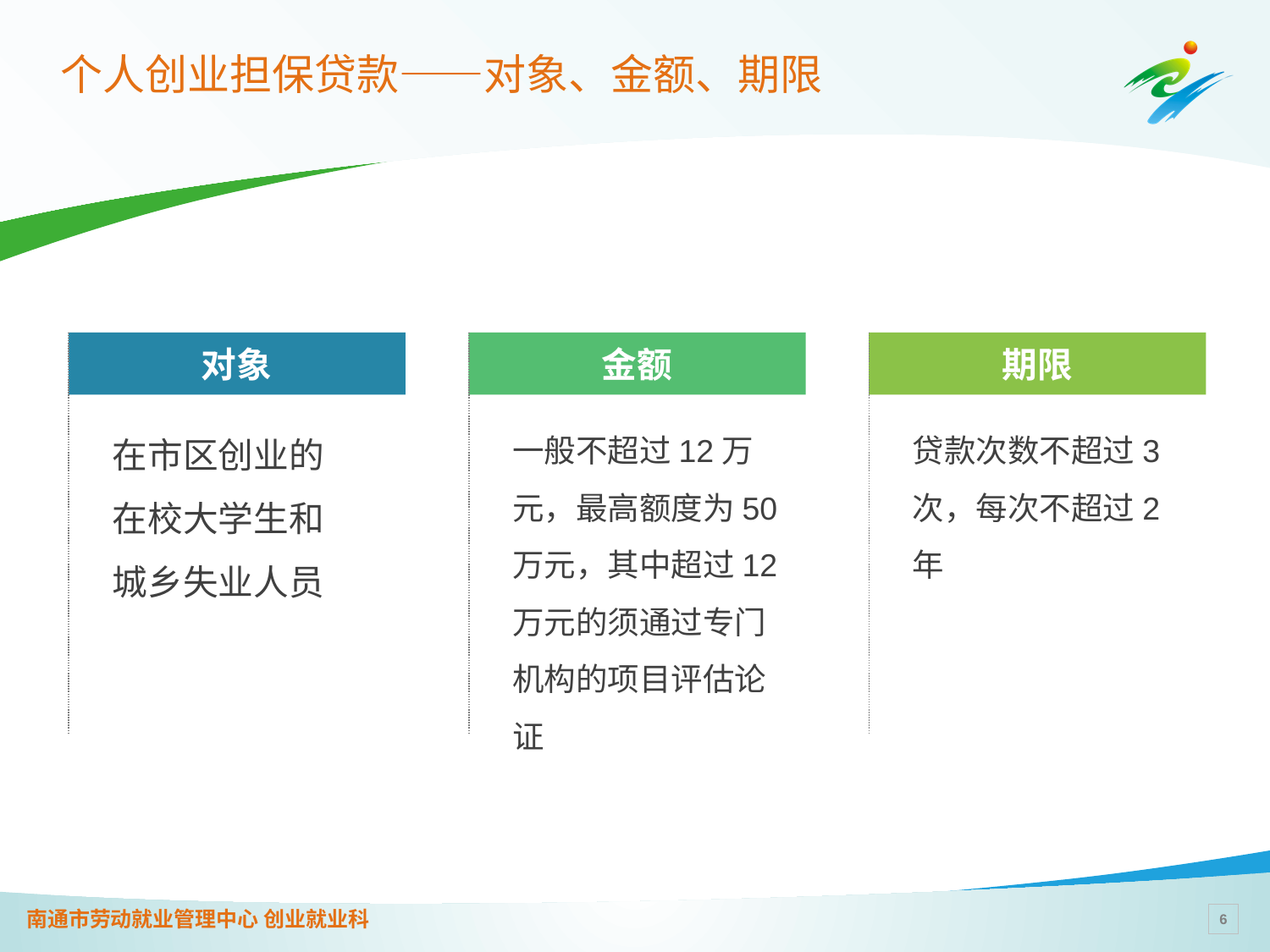

# 个人创业担保贷款——对象、金额、期限
对象
金额
期限
在市区创业的
在校大学生和
城乡失业人员
一般不超过12万元，最高额度为50万元，其中超过12万元的须通过专门机构的项目评估论证
贷款次数不超过3次，每次不超过2年